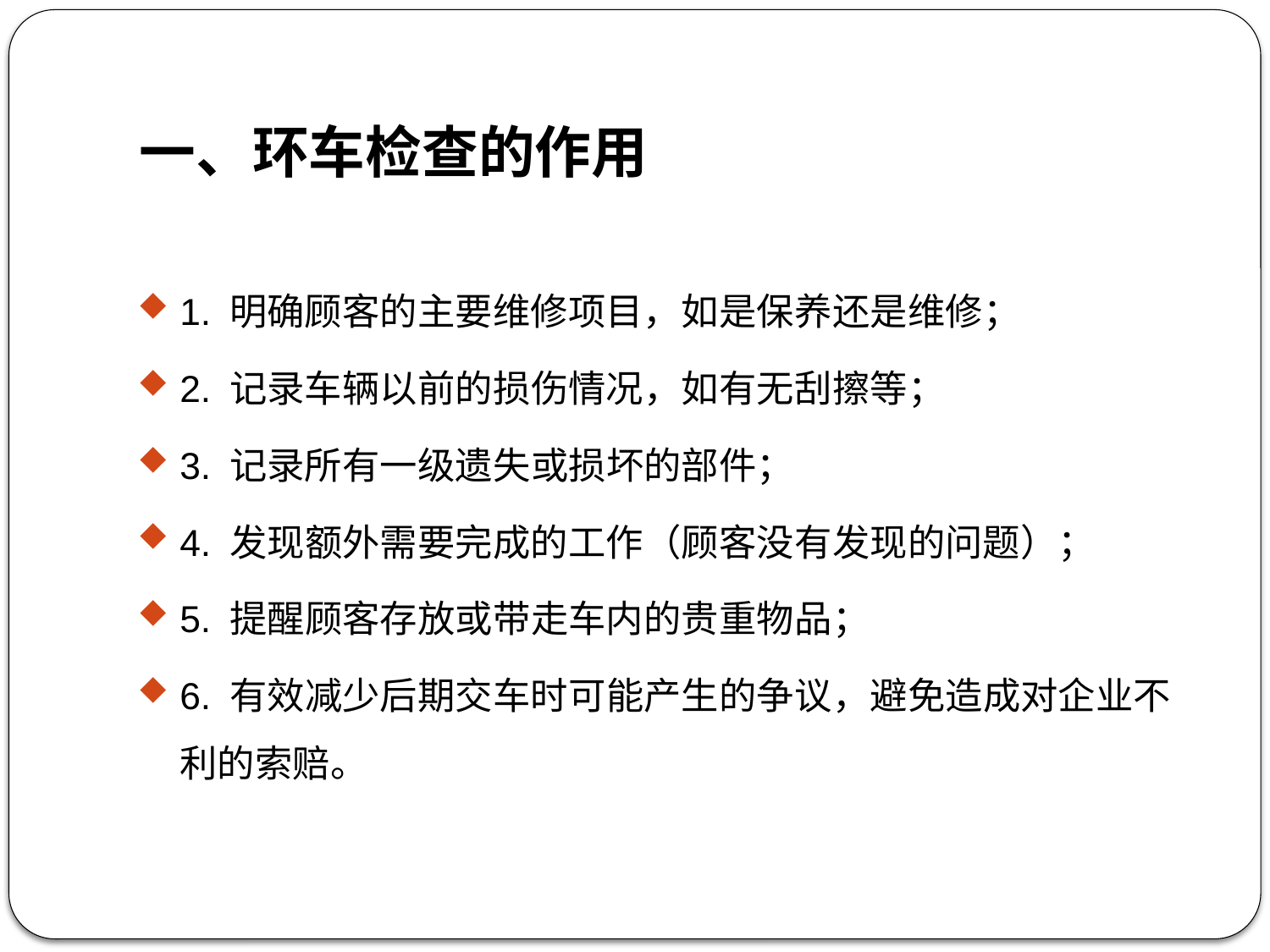

# 一、环车检查的作用

1. 明确顾客的主要维修项目，如是保养还是维修；
2. 记录车辆以前的损伤情况，如有无刮擦等；
3. 记录所有一级遗失或损坏的部件；
4. 发现额外需要完成的工作（顾客没有发现的问题）；
5. 提醒顾客存放或带走车内的贵重物品；
6. 有效减少后期交车时可能产生的争议，避免造成对企业不利的索赔。